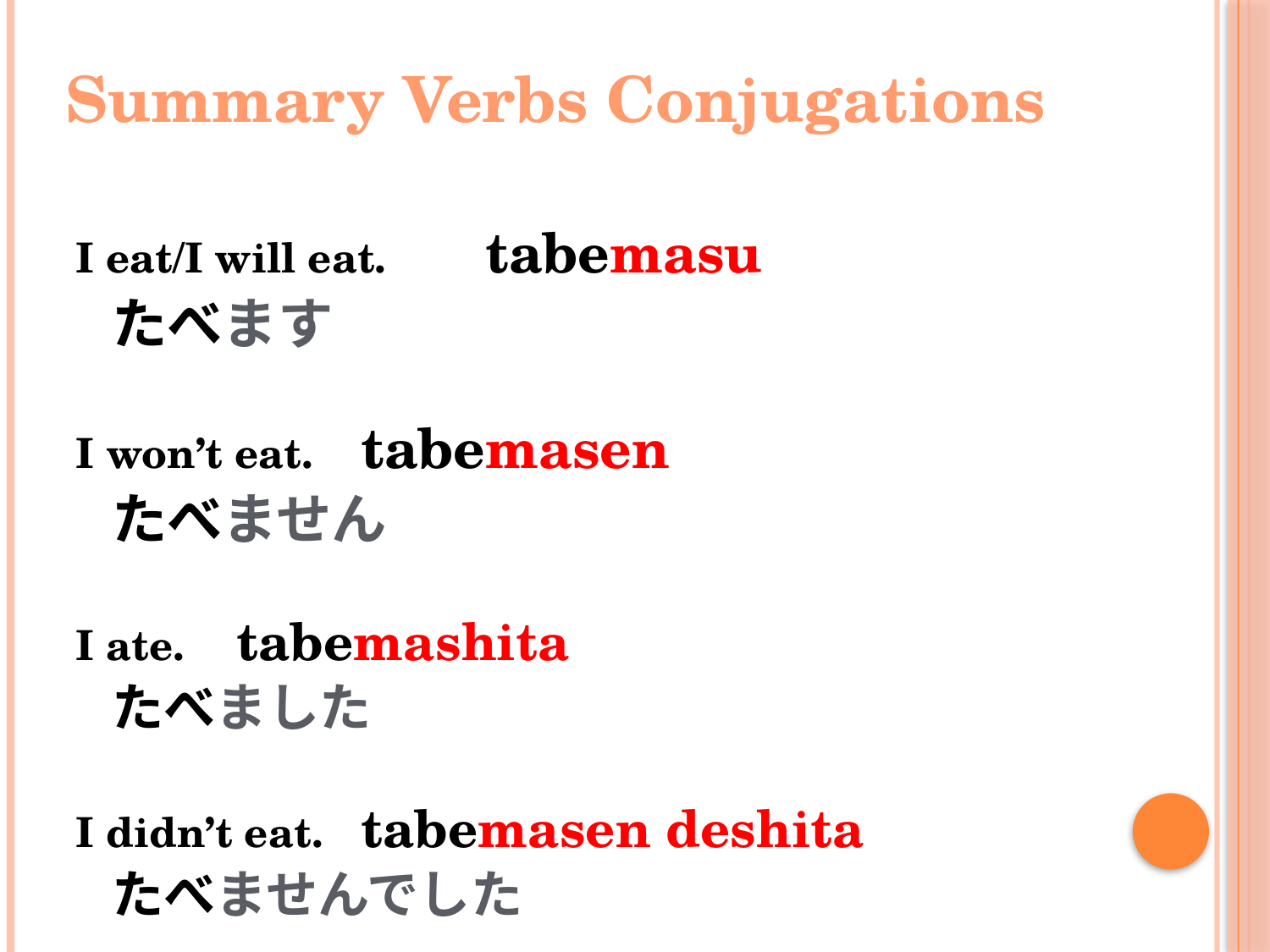

Summary Verbs Conjugations
I eat/I will eat.		tabemasu
					たべます

I won’t eat.			tabemasen
					たべません

I ate.				tabemashita
					たべました

I didn’t eat.			tabemasen deshita
					たべませんでした